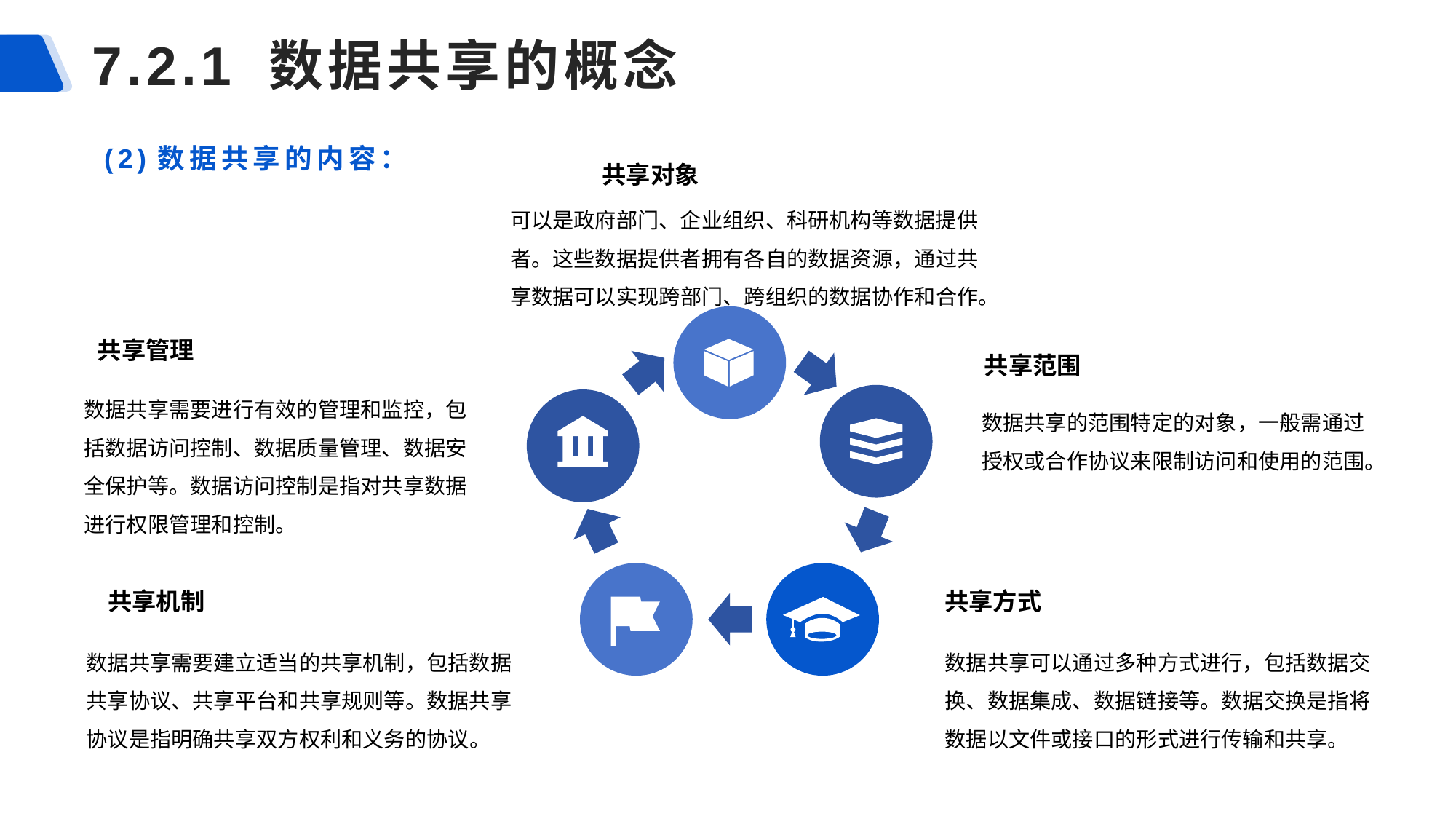

7.2.1 数据共享的概念
# (2)数据共享的内容：
共享对象
可以是政府部门、企业组织、科研机构等数据提供者。这些数据提供者拥有各自的数据资源，通过共享数据可以实现跨部门、跨组织的数据协作和合作。

共享管理
共享范围
数据共享需要进行有效的管理和监控，包括数据访问控制、数据质量管理、数据安全保护等。数据访问控制是指对共享数据进行权限管理和控制。
数据共享的范围特定的对象，一般需通过授权或合作协议来限制访问和使用的范围。
共享机制
共享方式
数据共享需要建立适当的共享机制，包括数据共享协议、共享平台和共享规则等。数据共享协议是指明确共享双方权利和义务的协议。
数据共享可以通过多种方式进行，包括数据交换、数据集成、数据链接等。数据交换是指将数据以文件或接口的形式进行传输和共享。